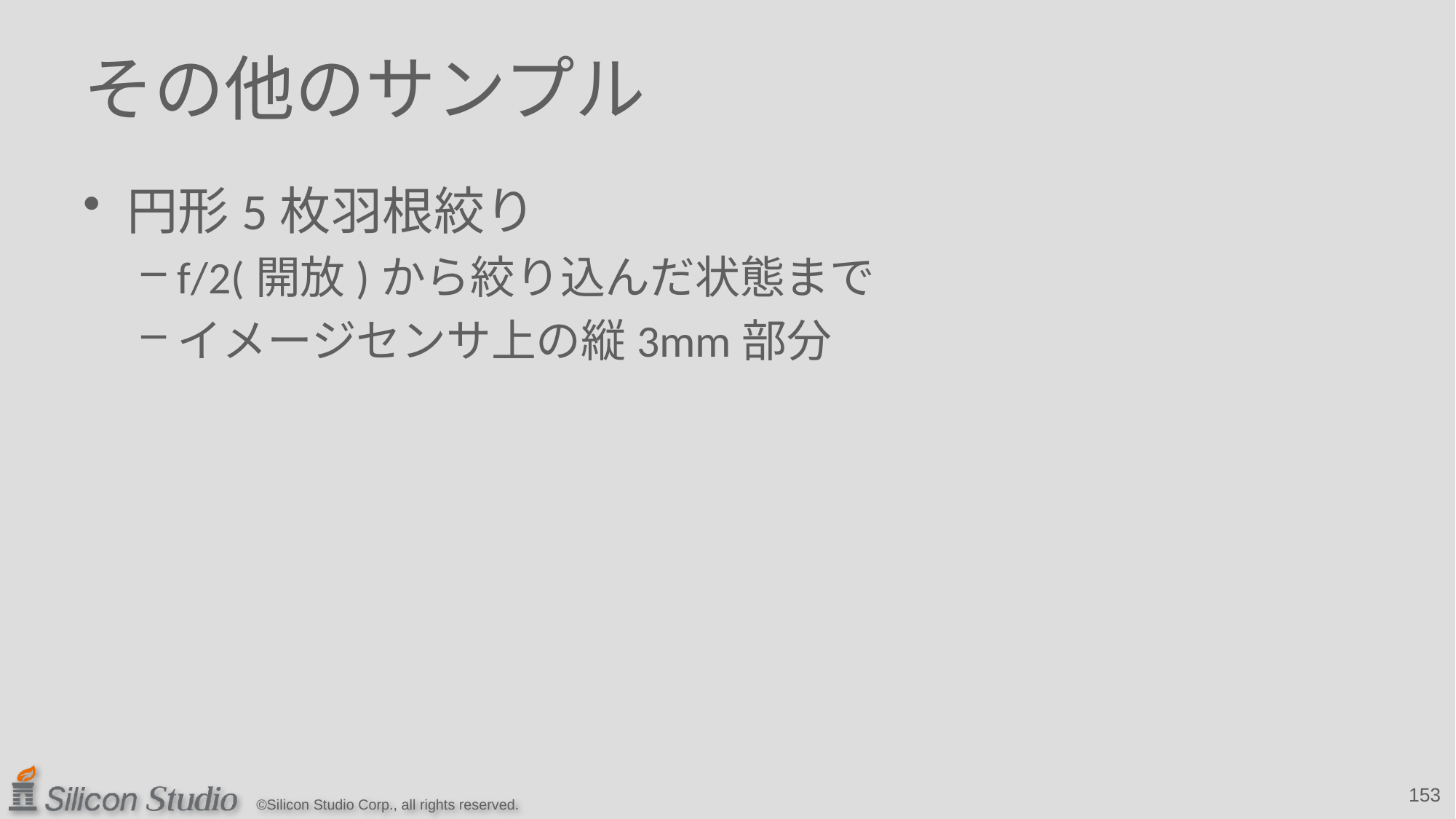

# その他のサンプル
円形5枚羽根絞り
f/2(開放)から絞り込んだ状態まで
イメージセンサ上の縦3mm部分

153